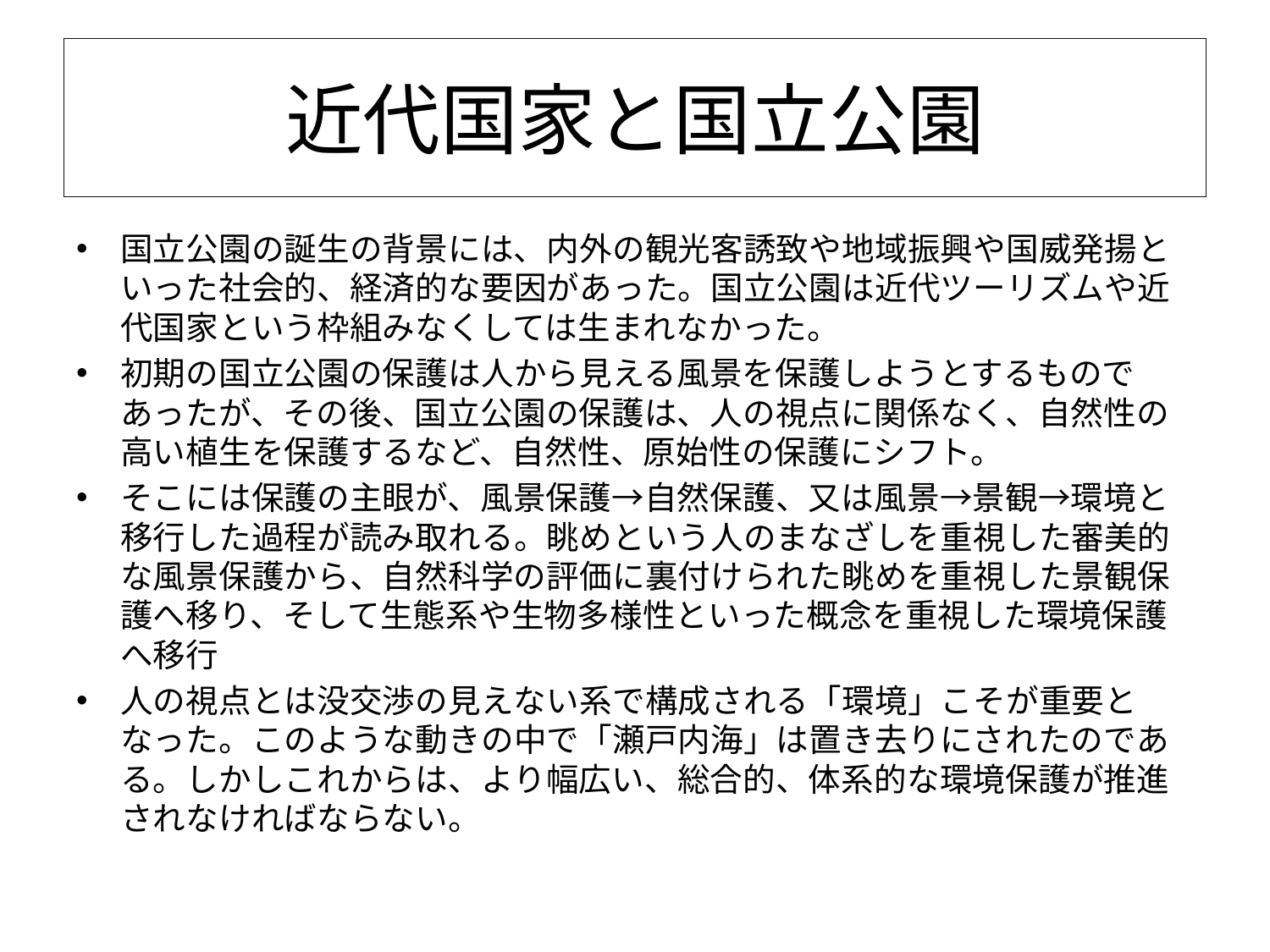

# 近代国家と国立公園
国立公園の誕生の背景には、内外の観光客誘致や地域振興や国威発揚といった社会的、経済的な要因があった。国立公園は近代ツーリズムや近代国家という枠組みなくしては生まれなかった。
初期の国立公園の保護は人から見える風景を保護しようとするものであったが、その後、国立公園の保護は、人の視点に関係なく、自然性の高い植生を保護するなど、自然性、原始性の保護にシフト。
そこには保護の主眼が、風景保護→自然保護、又は風景→景観→環境と移行した過程が読み取れる。眺めという人のまなざしを重視した審美的な風景保護から、自然科学の評価に裏付けられた眺めを重視した景観保護へ移り、そして生態系や生物多様性といった概念を重視した環境保護へ移行
人の視点とは没交渉の見えない系で構成される「環境」こそが重要となった。このような動きの中で「瀬戸内海」は置き去りにされたのである。しかしこれからは、より幅広い、総合的、体系的な環境保護が推進されなければならない。